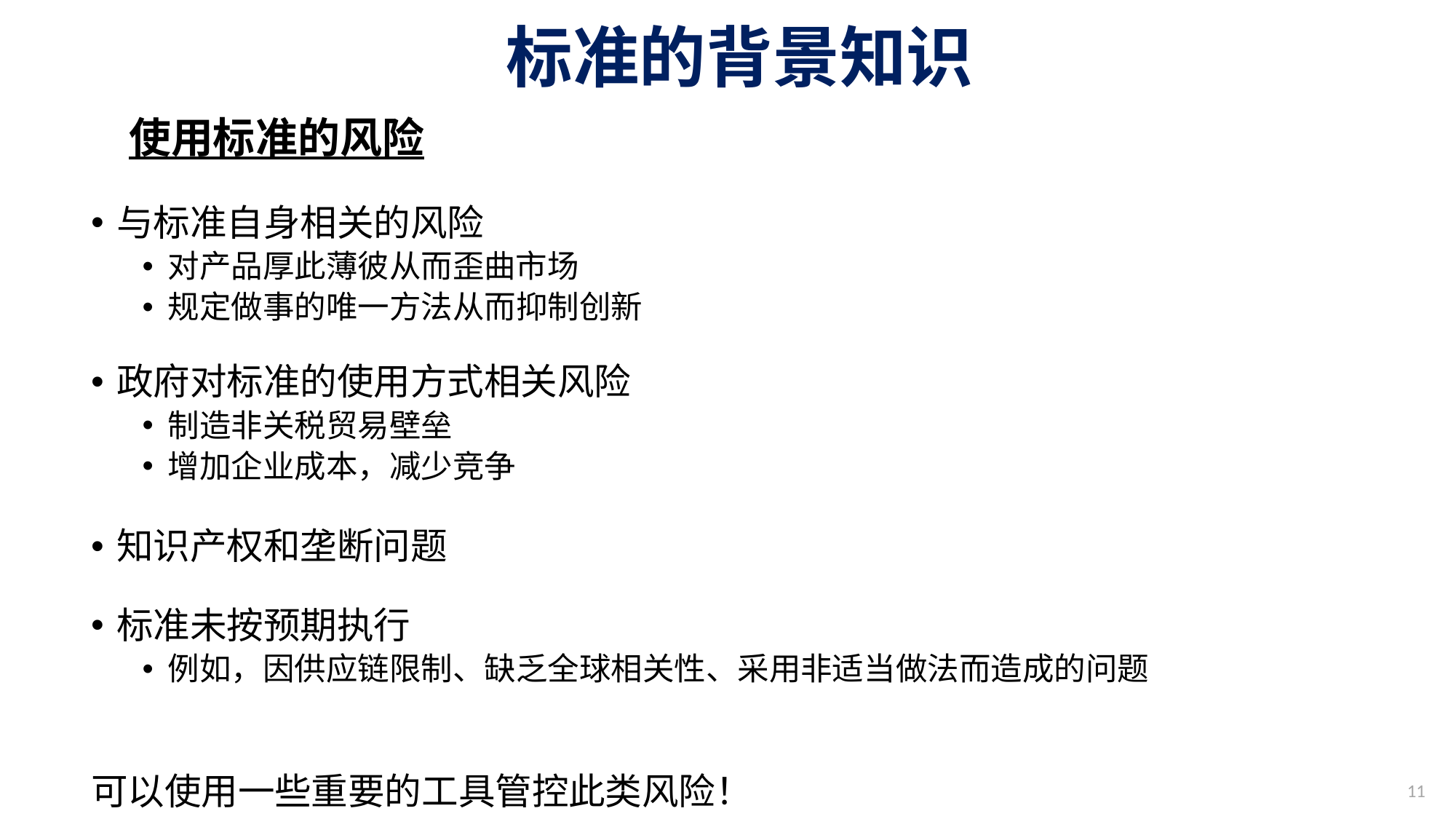

# 标准的背景知识
使用标准的风险

与标准自身相关的风险
对产品厚此薄彼从而歪曲市场
规定做事的唯一方法从而抑制创新

政府对标准的使用方式相关风险
制造非关税贸易壁垒
增加企业成本，减少竞争

知识产权和垄断问题

标准未按预期执行
例如，因供应链限制、缺乏全球相关性、采用非适当做法而造成的问题

可以使用一些重要的工具管控此类风险！
11